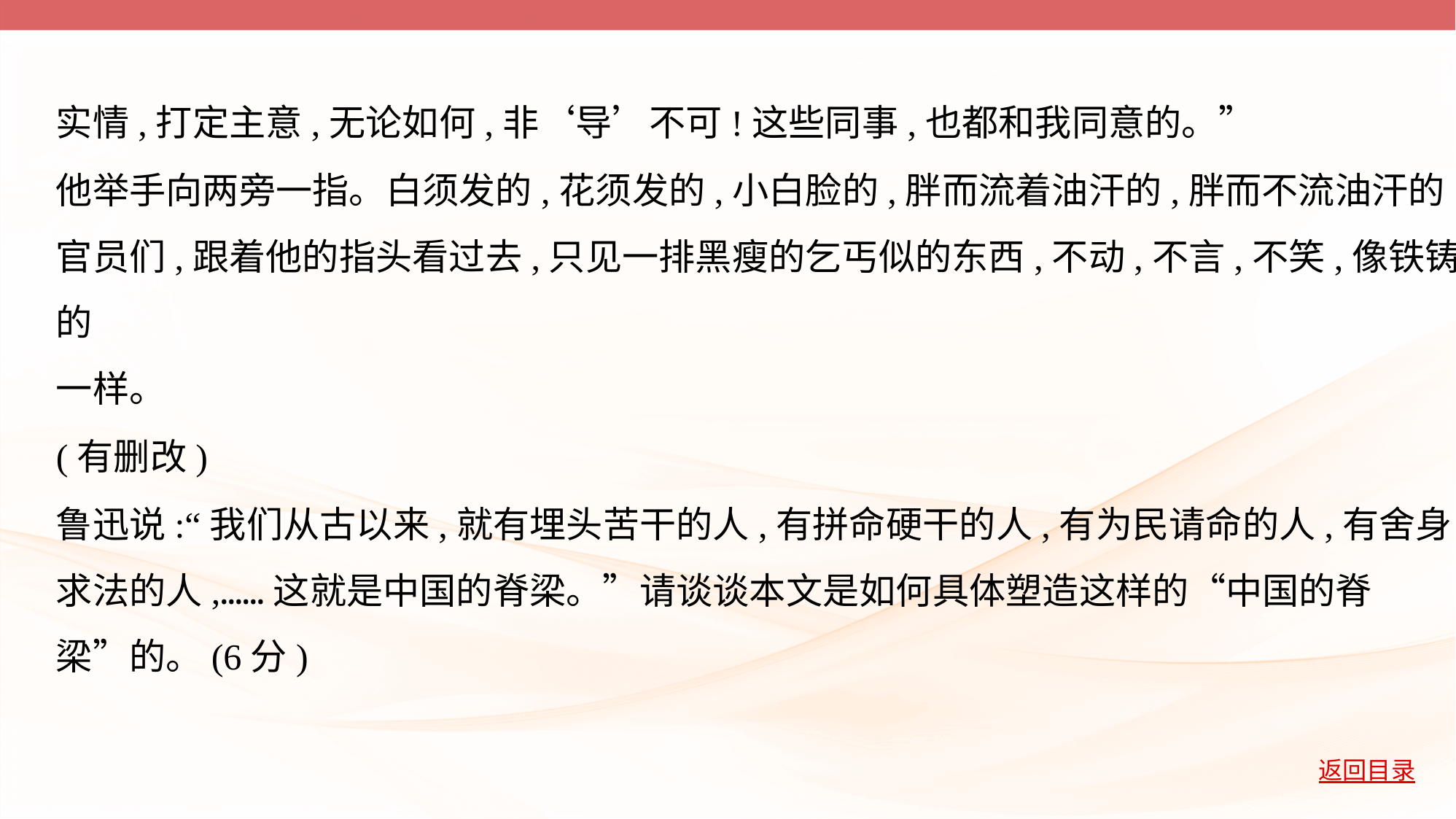

实情,打定主意,无论如何,非‘导’不可!这些同事,也都和我同意的。”
他举手向两旁一指。白须发的,花须发的,小白脸的,胖而流着油汗的,胖而不流油汗的
官员们,跟着他的指头看过去,只见一排黑瘦的乞丐似的东西,不动,不言,不笑,像铁铸的
一样。
(有删改)
鲁迅说:“我们从古以来,就有埋头苦干的人,有拼命硬干的人,有为民请命的人,有舍身
求法的人,……这就是中国的脊梁。”请谈谈本文是如何具体塑造这样的“中国的脊
梁”的。(6分)